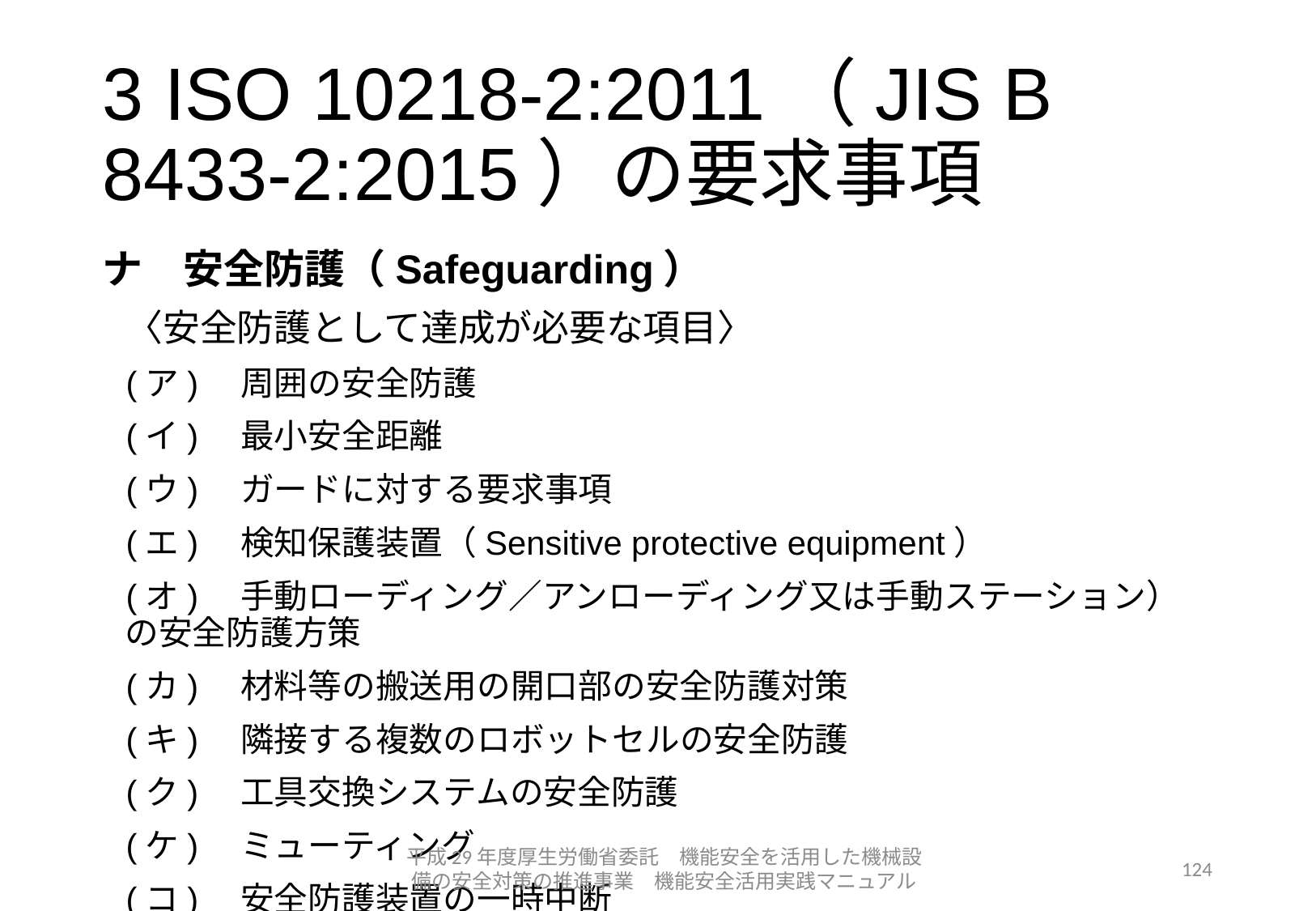

# 3 ISO 10218-2:2011（JIS B 8433-2:2015）の要求事項
ナ　安全防護（Safeguarding）
〈安全防護として達成が必要な項目〉
(ア)　周囲の安全防護
(イ)　最小安全距離
(ウ)　ガードに対する要求事項
(エ)　検知保護装置（Sensitive protective equipment）
(オ)　手動ローディング／アンローディング又は手動ステーション）の安全防護方策
(カ)　材料等の搬送用の開口部の安全防護対策
(キ)　隣接する複数のロボットセルの安全防護
(ク)　工具交換システムの安全防護
(ケ)　ミューティング
(コ)　安全防護装置の一時中断
平成29年度厚生労働省委託　機能安全を活用した機械設備の安全対策の推進事業　機能安全活用実践マニュアル
124